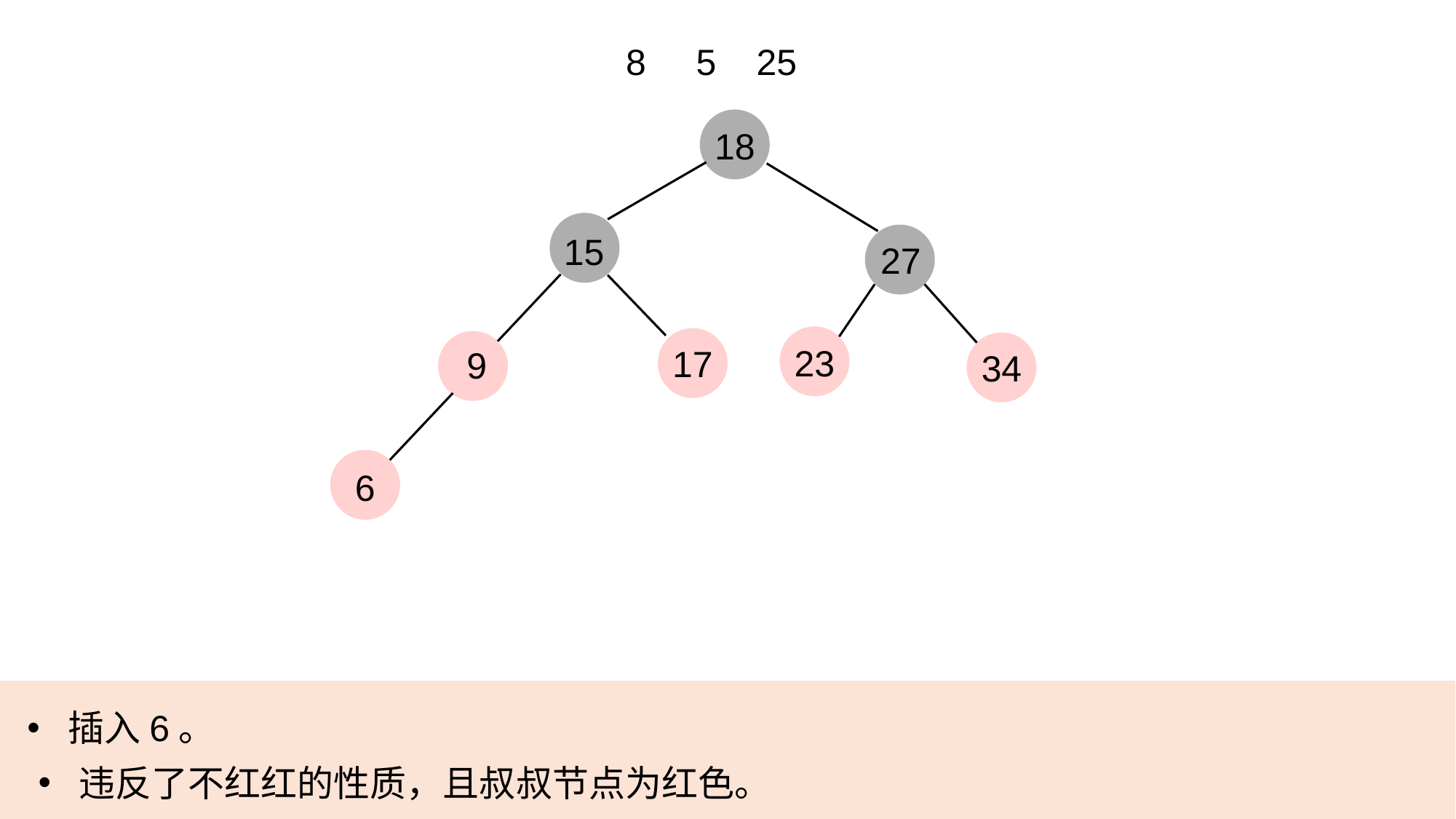

8
5
25

18

15

27

23
17
9
34

6

插入6。
违反了不红红的性质，且叔叔节点为红色。